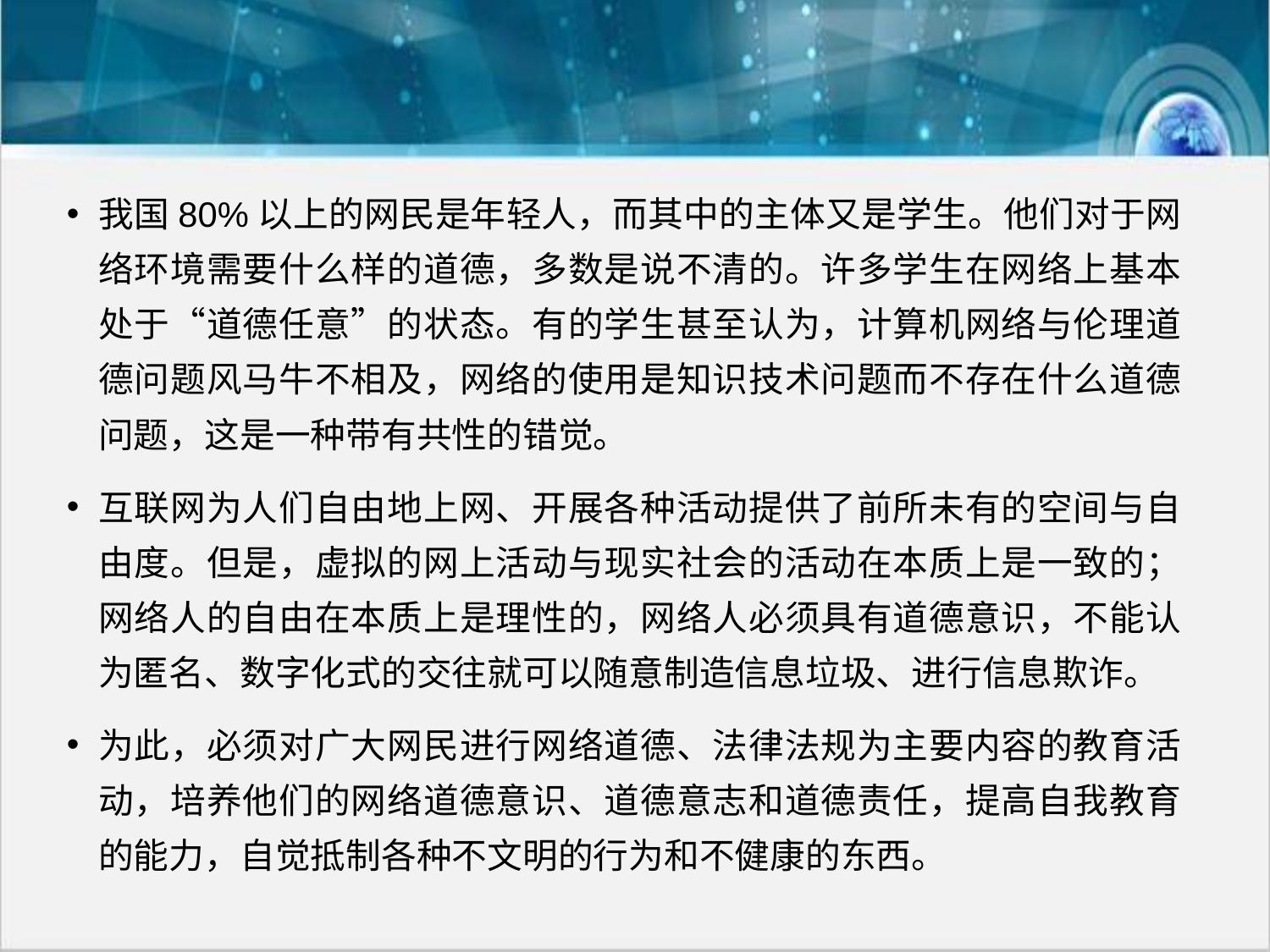

#
我国80%以上的网民是年轻人，而其中的主体又是学生。他们对于网络环境需要什么样的道德，多数是说不清的。许多学生在网络上基本处于“道德任意”的状态。有的学生甚至认为，计算机网络与伦理道德问题风马牛不相及，网络的使用是知识技术问题而不存在什么道德问题，这是一种带有共性的错觉。
互联网为人们自由地上网、开展各种活动提供了前所未有的空间与自由度。但是，虚拟的网上活动与现实社会的活动在本质上是一致的；网络人的自由在本质上是理性的，网络人必须具有道德意识，不能认为匿名、数字化式的交往就可以随意制造信息垃圾、进行信息欺诈。
为此，必须对广大网民进行网络道德、法律法规为主要内容的教育活动，培养他们的网络道德意识、道德意志和道德责任，提高自我教育的能力，自觉抵制各种不文明的行为和不健康的东西。